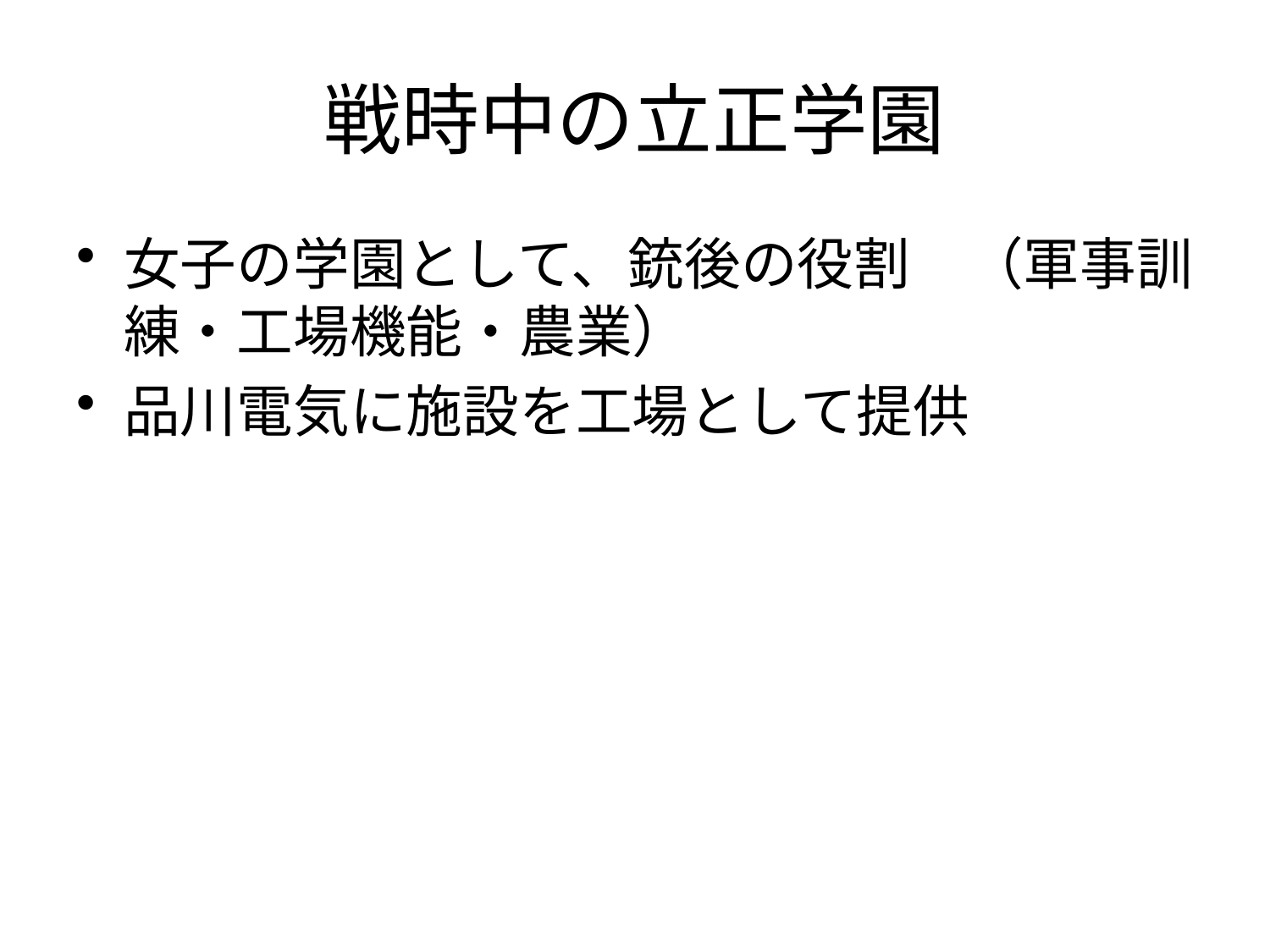

# 戦時中の立正学園
女子の学園として、銃後の役割　（軍事訓練・工場機能・農業）
品川電気に施設を工場として提供